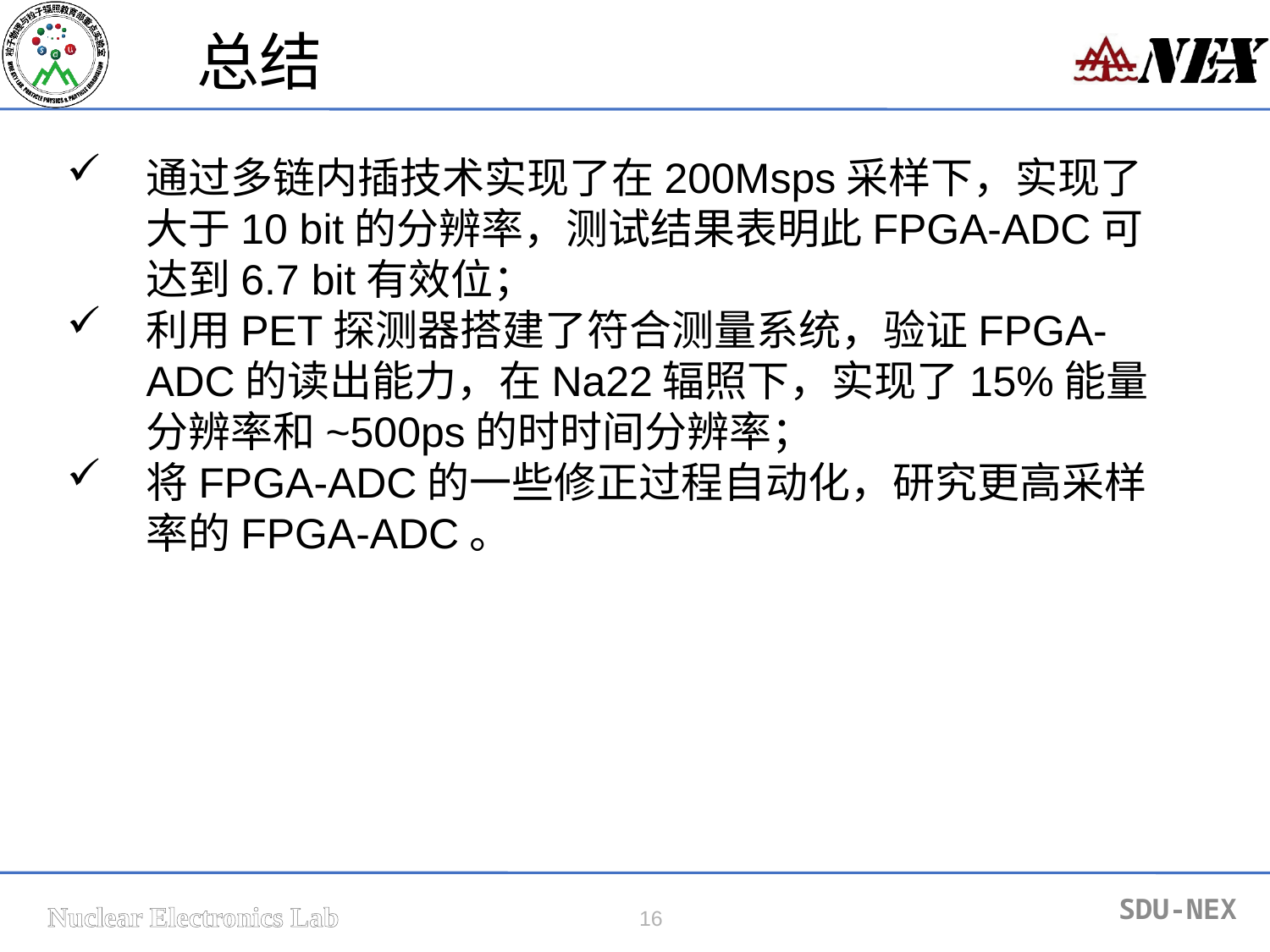

总结
通过多链内插技术实现了在200Msps采样下，实现了大于10 bit的分辨率，测试结果表明此FPGA-ADC可达到6.7 bit有效位；
利用PET探测器搭建了符合测量系统，验证FPGA-ADC的读出能力，在Na22辐照下，实现了15%能量分辨率和~500ps的时时间分辨率；
将FPGA-ADC的一些修正过程自动化，研究更高采样率的FPGA-ADC。

16